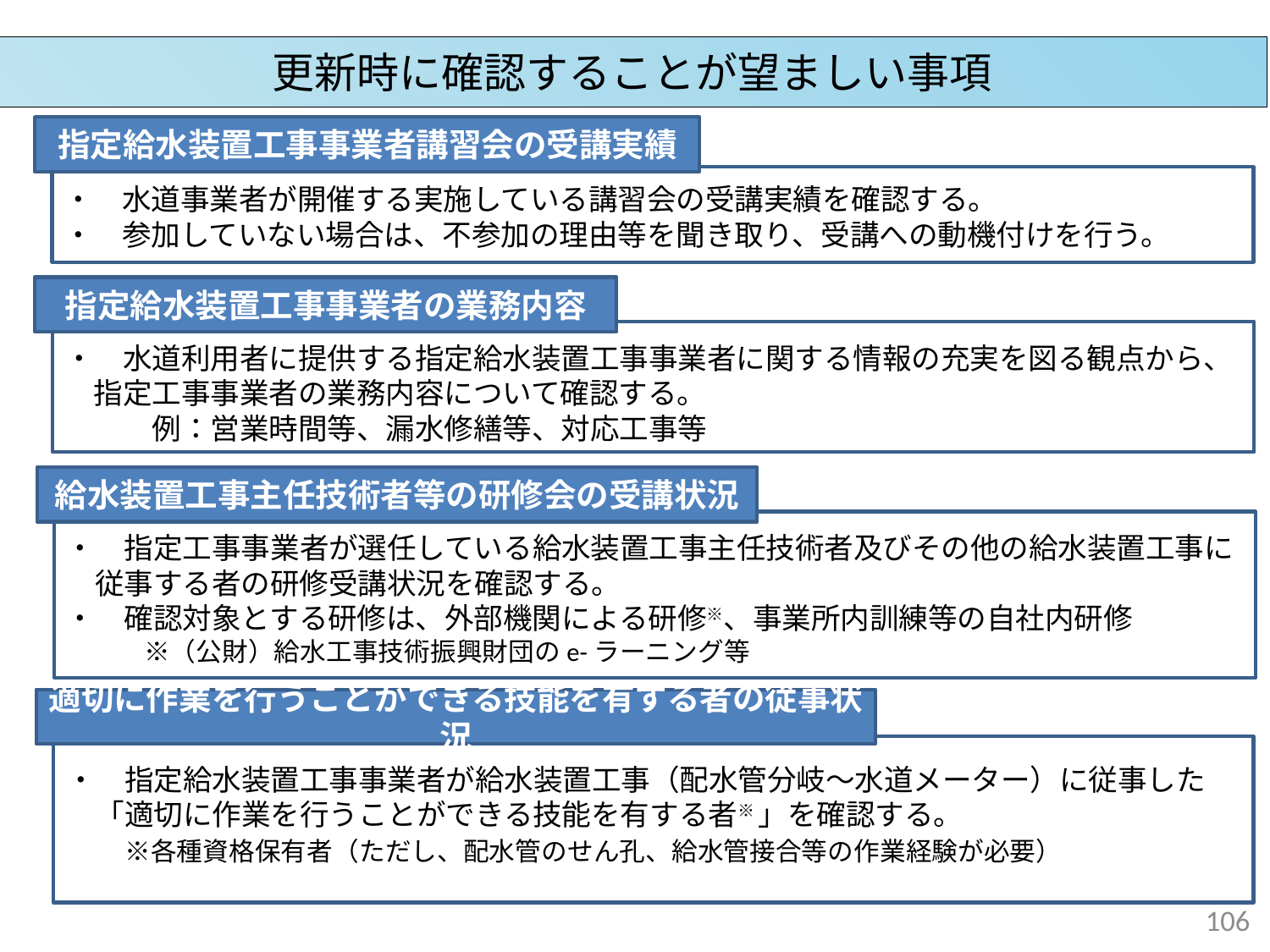

更新時に確認することが望ましい事項
指定給水装置工事事業者講習会の受講実績

・　水道事業者が開催する実施している講習会の受講実績を確認する。
・　参加していない場合は、不参加の理由等を聞き取り、受講への動機付けを行う。
指定給水装置工事事業者の業務内容

・　水道利用者に提供する指定給水装置工事事業者に関する情報の充実を図る観点から、
　指定工事事業者の業務内容について確認する。
　　　例：営業時間等、漏水修繕等、対応工事等
給水装置工事主任技術者等の研修会の受講状況

・　指定工事事業者が選任している給水装置工事主任技術者及びその他の給水装置工事に
　従事する者の研修受講状況を確認する。
・　確認対象とする研修は、外部機関による研修※、事業所内訓練等の自社内研修
　　　※（公財）給水工事技術振興財団のe-ラーニング等
適切に作業を行うことができる技能を有する者の従事状況

・　指定給水装置工事事業者が給水装置工事（配水管分岐～水道メーター）に従事した
　「適切に作業を行うことができる技能を有する者※ 」を確認する。
　　※各種資格保有者（ただし、配水管のせん孔、給水管接合等の作業経験が必要）
106